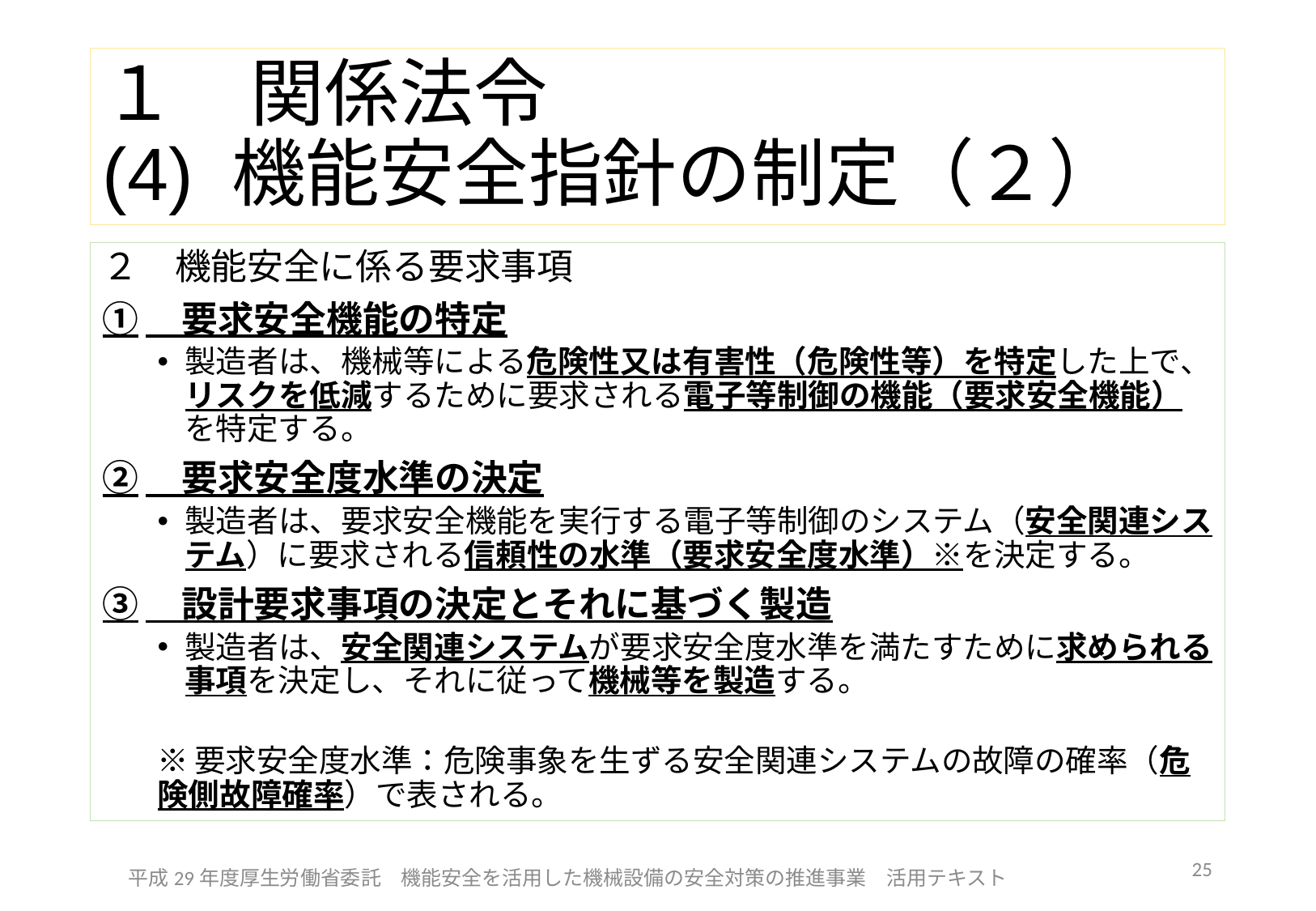

# １　関係法令 (4) 機能安全指針の制定（２）
２　機能安全に係る要求事項
①　要求安全機能の特定
製造者は、機械等による危険性又は有害性（危険性等）を特定した上で、リスクを低減するために要求される電子等制御の機能（要求安全機能）を特定する。
②　要求安全度水準の決定
製造者は、要求安全機能を実行する電子等制御のシステム（安全関連システム）に要求される信頼性の水準（要求安全度水準）※を決定する。
③　設計要求事項の決定とそれに基づく製造
製造者は、安全関連システムが要求安全度水準を満たすために求められる事項を決定し、それに従って機械等を製造する。

※要求安全度水準：危険事象を生ずる安全関連システムの故障の確率（危険側故障確率）で表される。

25
平成29年度厚生労働省委託　機能安全を活用した機械設備の安全対策の推進事業　活用テキスト